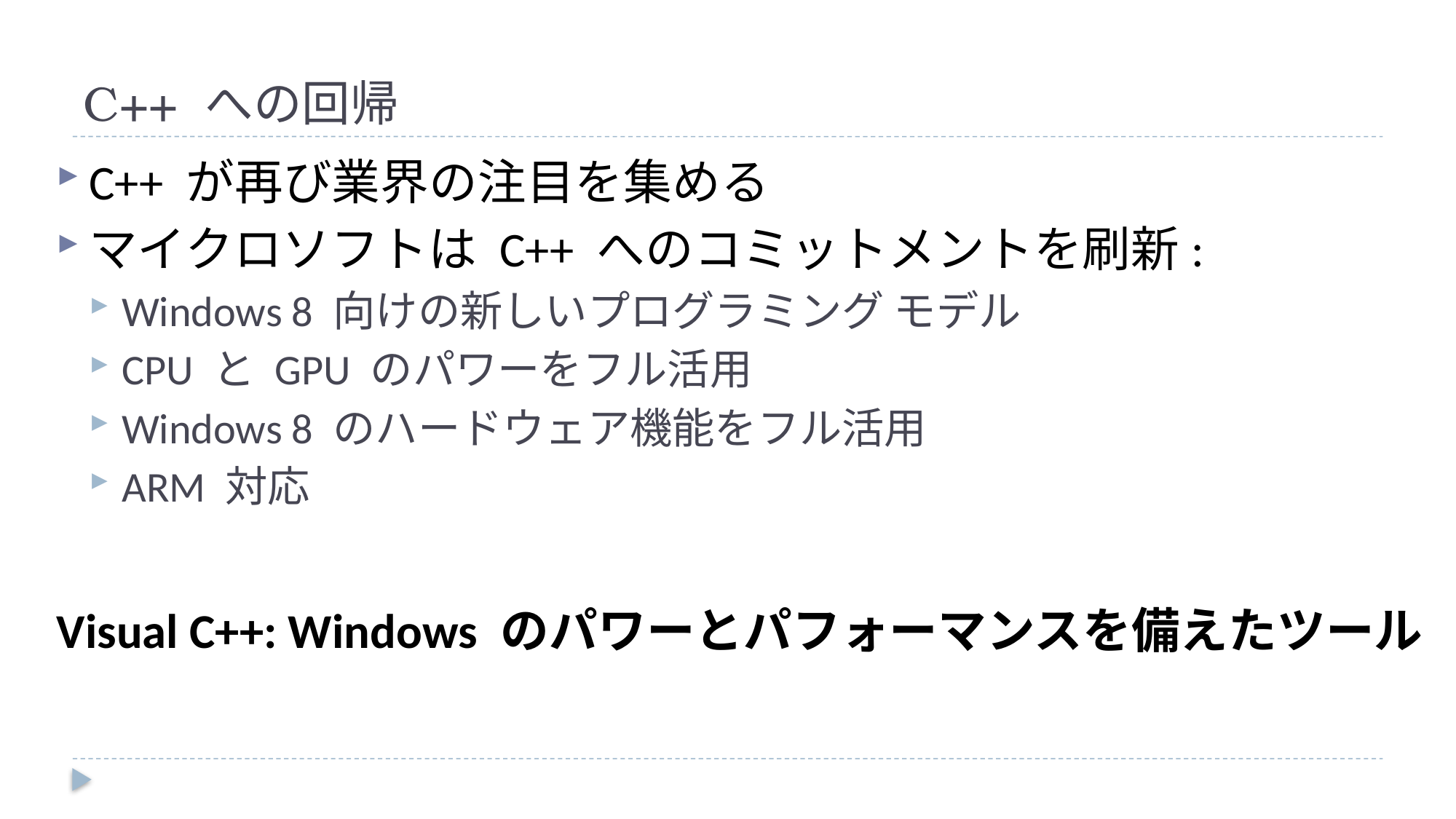

# C++ への回帰
C++ が再び業界の注目を集める
マイクロソフトは C++ へのコミットメントを刷新:
Windows 8 向けの新しいプログラミング モデル
CPU と GPU のパワーをフル活用
Windows 8 のハードウェア機能をフル活用
ARM 対応

Visual C++: Windows のパワーとパフォーマンスを備えたツール